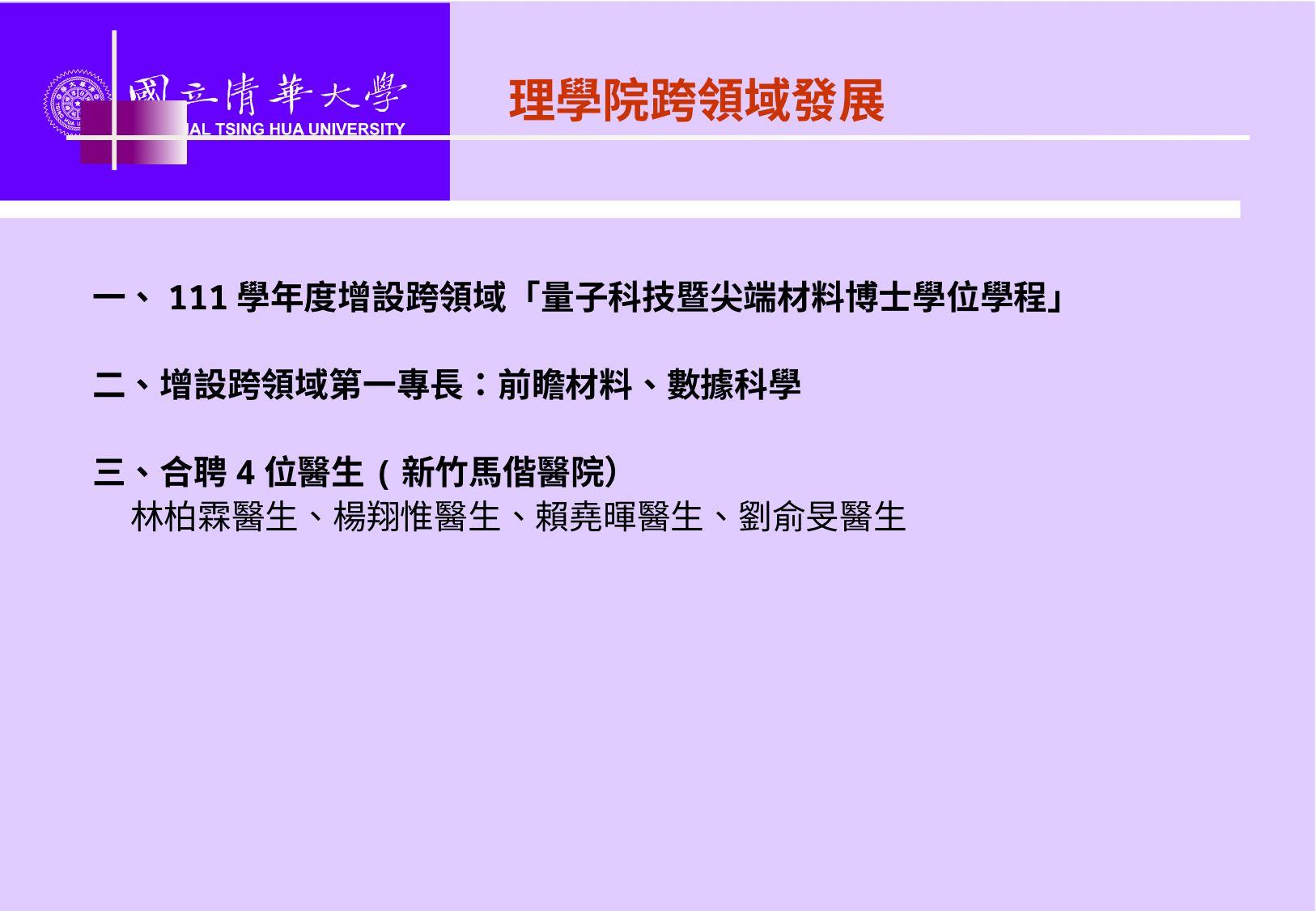

理學院跨領域發展

一、111學年度增設跨領域「量子科技暨尖端材料博士學位學程」

二、增設跨領域第一專長：前瞻材料、數據科學

三、合聘4位醫生(新竹馬偕醫院）
    林柏霖醫生、楊翔惟醫生、賴堯暉醫生、劉俞旻醫生